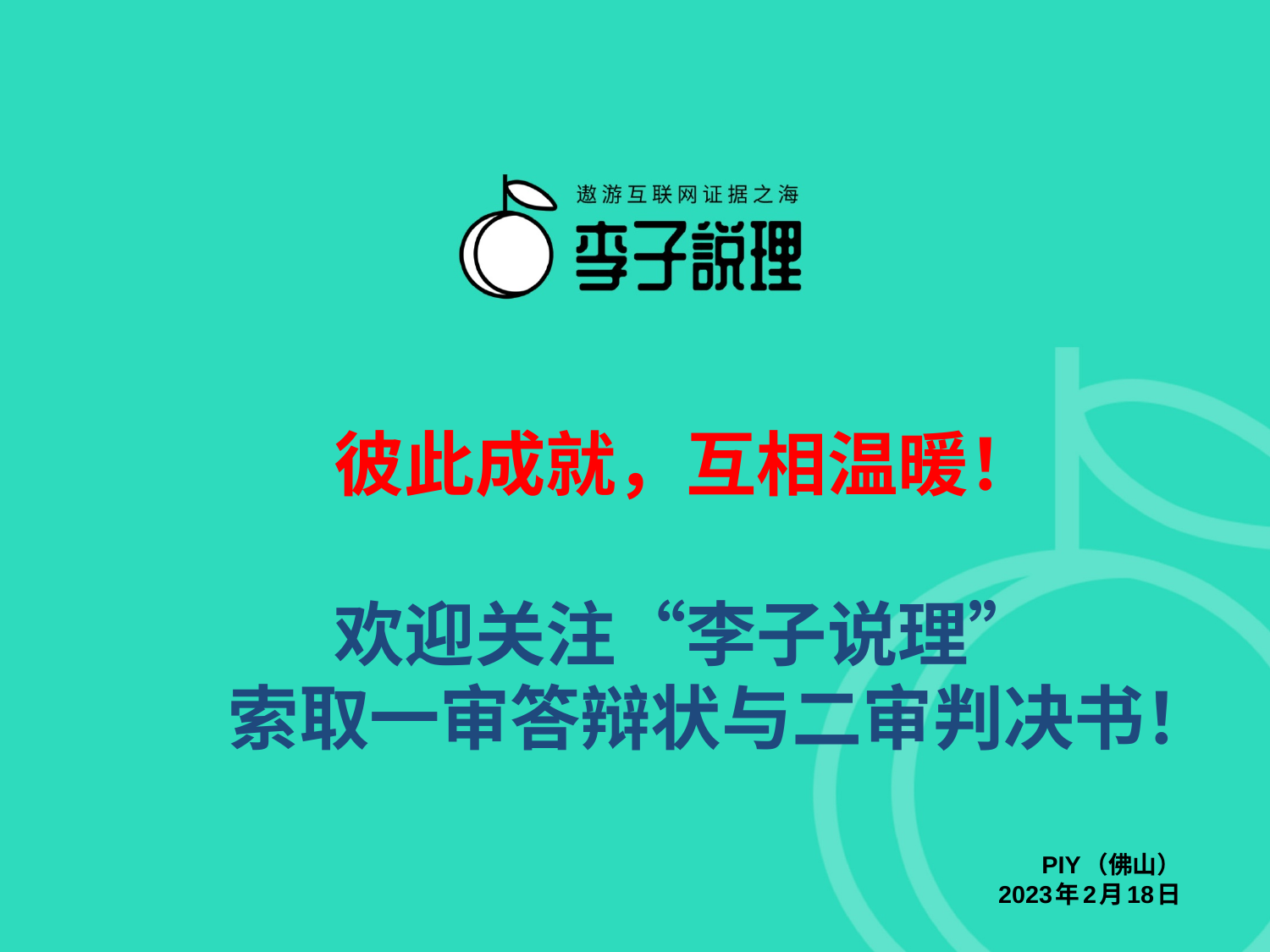

#

彼此成就，互相温暖！

欢迎关注“李子说理”
索取一审答辩状与二审判决书！

PIY（佛山）
 2023年2月18日